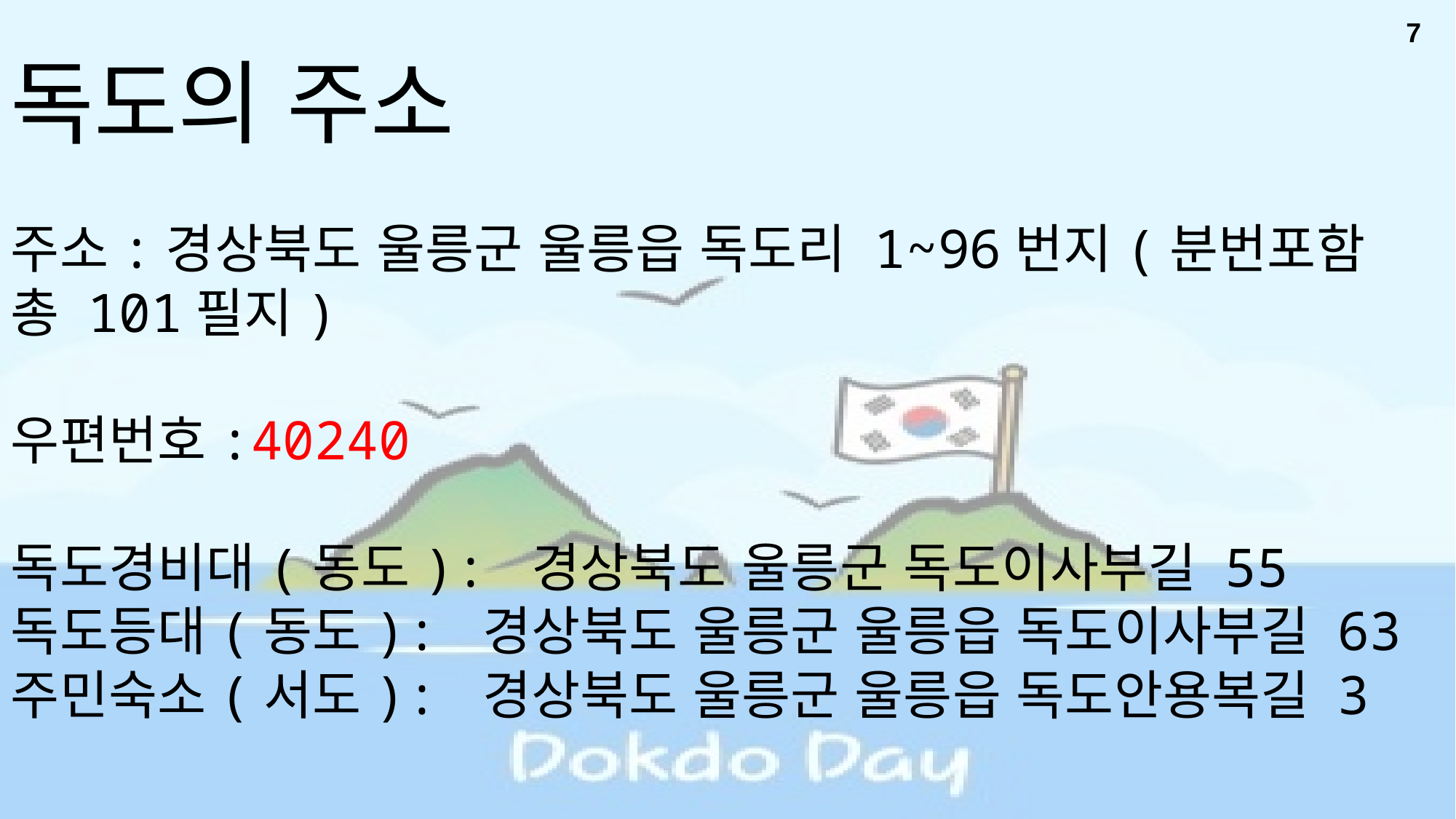

7

독도의 주소
주소:경상북도 울릉군 울릉읍 독도리 1~96번지(분번포함
총 101필지)

우편번호:40240

독도경비대(동도): 경상북도 울릉군 독도이사부길 55
독도등대(동도): 경상북도 울릉군 울릉읍 독도이사부길 63
주민숙소(서도): 경상북도 울릉군 울릉읍 독도안용복길 3